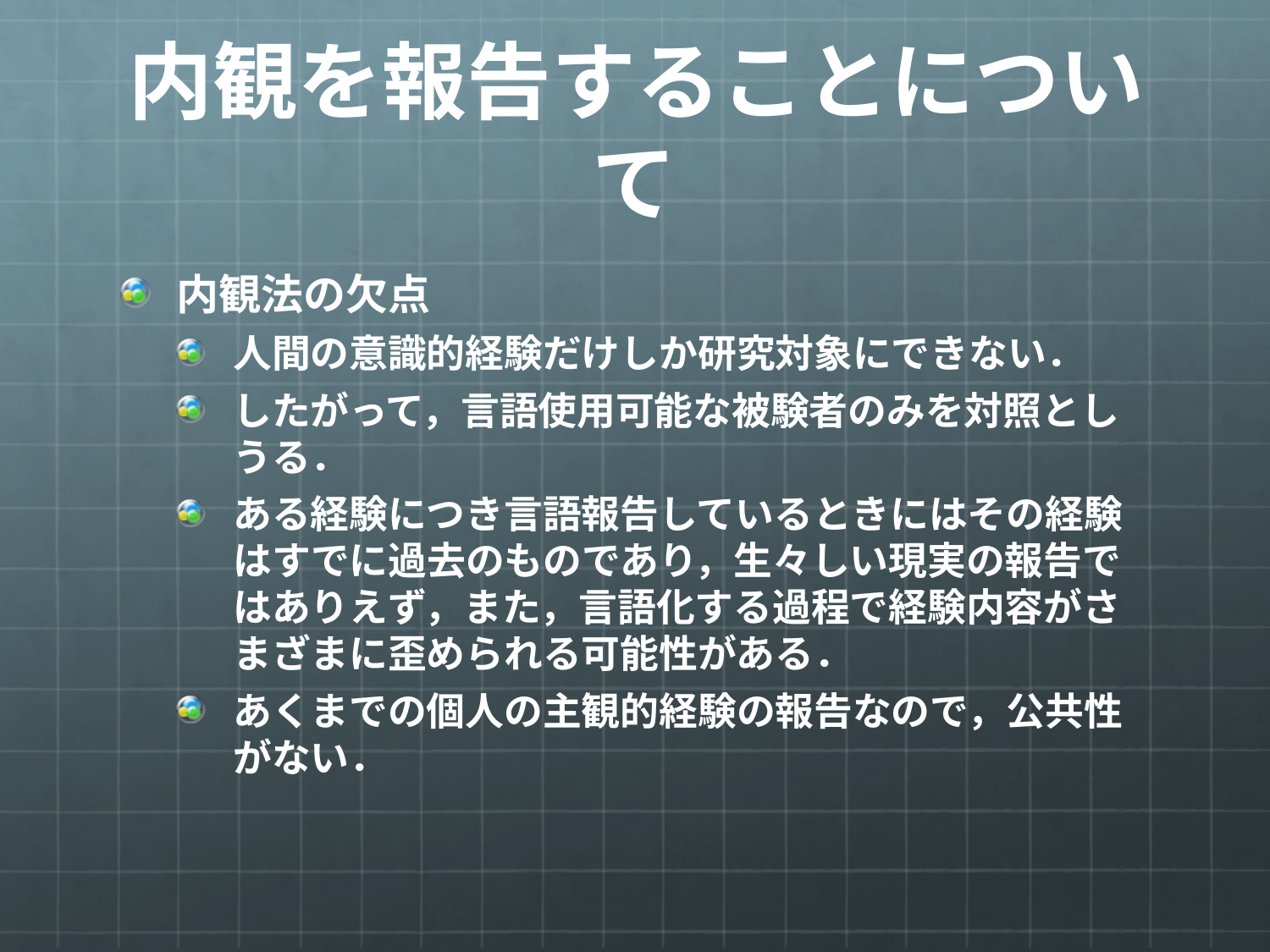

# 内観を報告することについて
内観法の欠点
人間の意識的経験だけしか研究対象にできない．
したがって，言語使用可能な被験者のみを対照としうる．
ある経験につき言語報告しているときにはその経験はすでに過去のものであり，生々しい現実の報告ではありえず，また，言語化する過程で経験内容がさまざまに歪められる可能性がある．
あくまでの個人の主観的経験の報告なので，公共性がない．